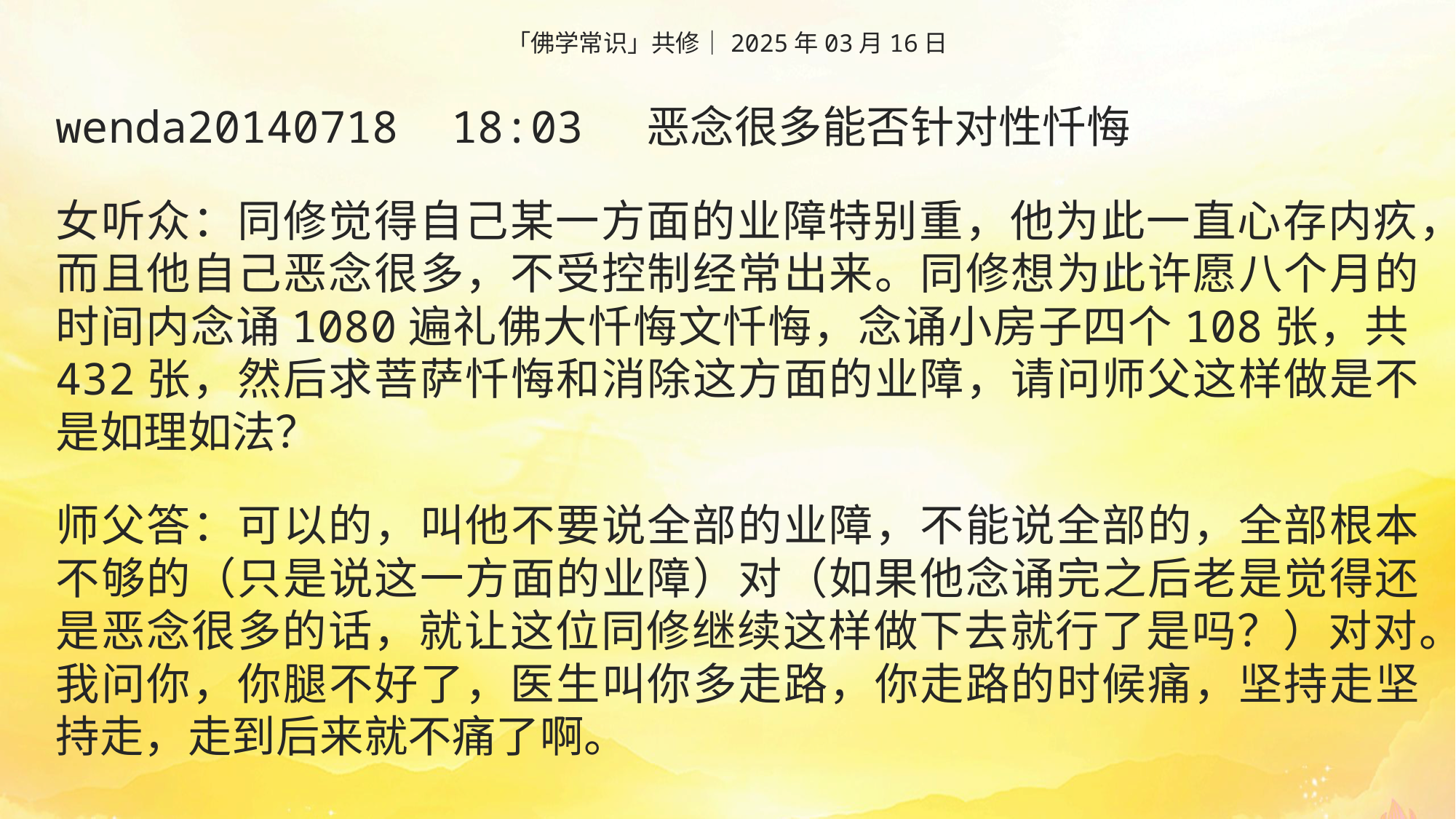

「佛学常识」共修｜2025年03月16日
wenda20140718  18:03  恶念很多能否针对性忏悔
女听众：同修觉得自己某一方面的业障特别重，他为此一直心存内疚，而且他自己恶念很多，不受控制经常出来。同修想为此许愿八个月的时间内念诵1080遍礼佛大忏悔文忏悔，念诵小房子四个108张，共432张，然后求菩萨忏悔和消除这方面的业障，请问师父这样做是不是如理如法？
师父答：可以的，叫他不要说全部的业障，不能说全部的，全部根本不够的（只是说这一方面的业障）对（如果他念诵完之后老是觉得还是恶念很多的话，就让这位同修继续这样做下去就行了是吗？）对对。我问你，你腿不好了，医生叫你多走路，你走路的时候痛，坚持走坚持走，走到后来就不痛了啊。